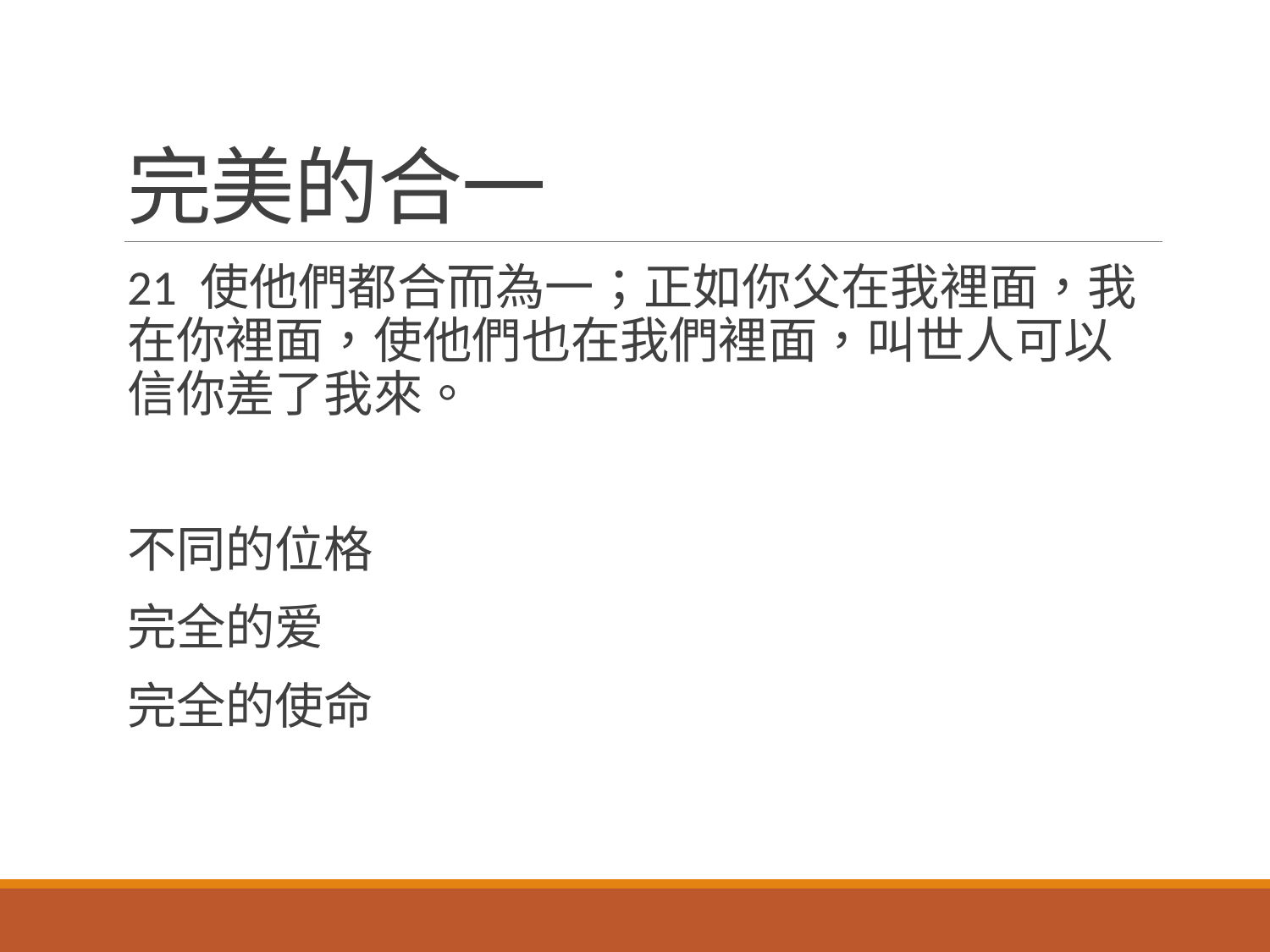

# 完美的合一
21 使他們都合而為一；正如你父在我裡面，我在你裡面，使他們也在我們裡面，叫世人可以信你差了我來。

不同的位格
完全的爱
完全的使命